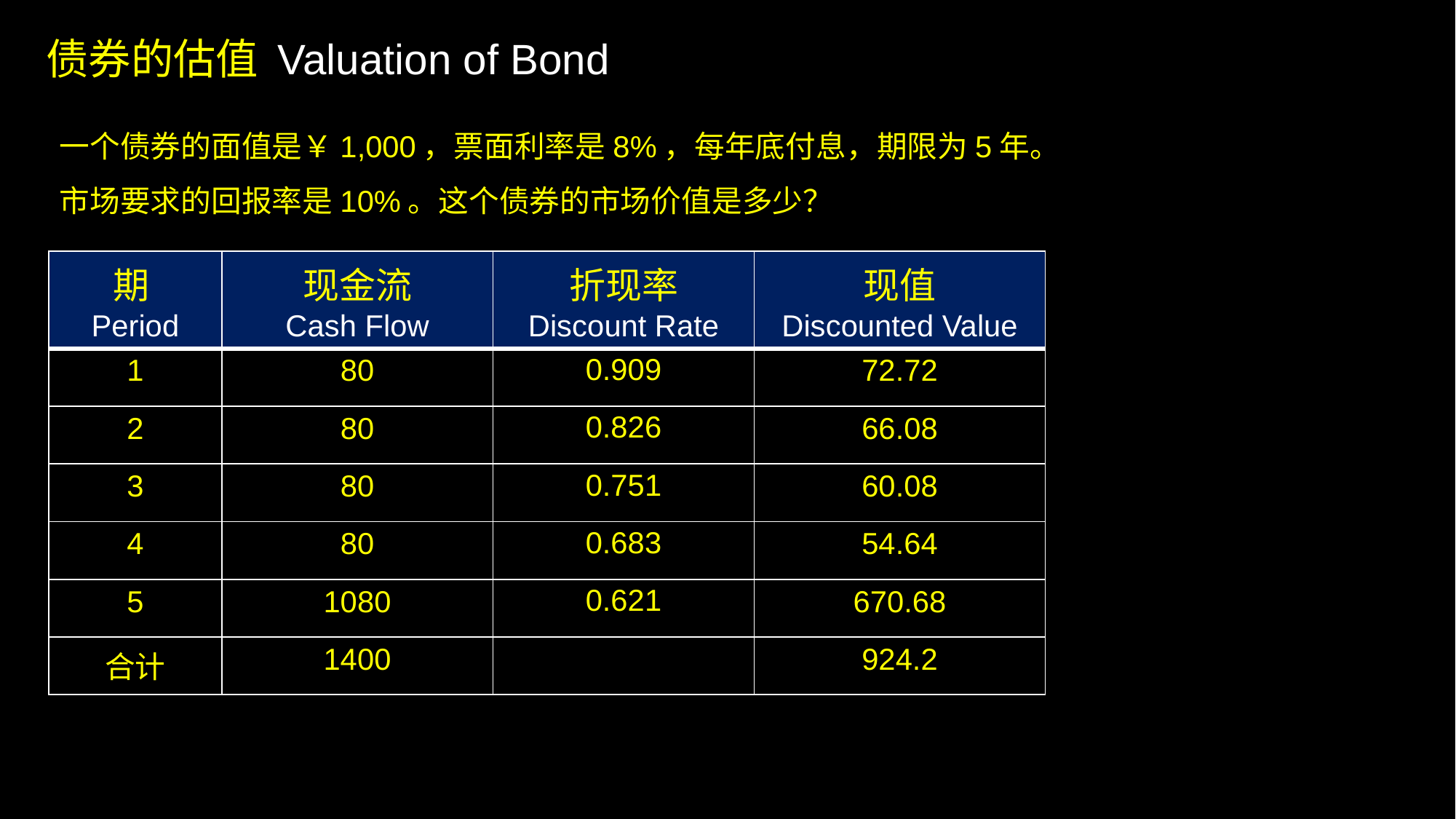

债券的估值 Valuation of Bond
一个债券的面值是￥1,000，票面利率是8%，每年底付息，期限为5年。市场要求的回报率是10%。这个债券的市场价值是多少？
| 期 Period | 现金流 Cash Flow | 折现率 Discount Rate | 现值 Discounted Value |
| --- | --- | --- | --- |
| 1 | 80 | 0.909 | 72.72 |
| 2 | 80 | 0.826 | 66.08 |
| 3 | 80 | 0.751 | 60.08 |
| 4 | 80 | 0.683 | 54.64 |
| 5 | 1080 | 0.621 | 670.68 |
| 合计 | 1400 |  | 924.2 |